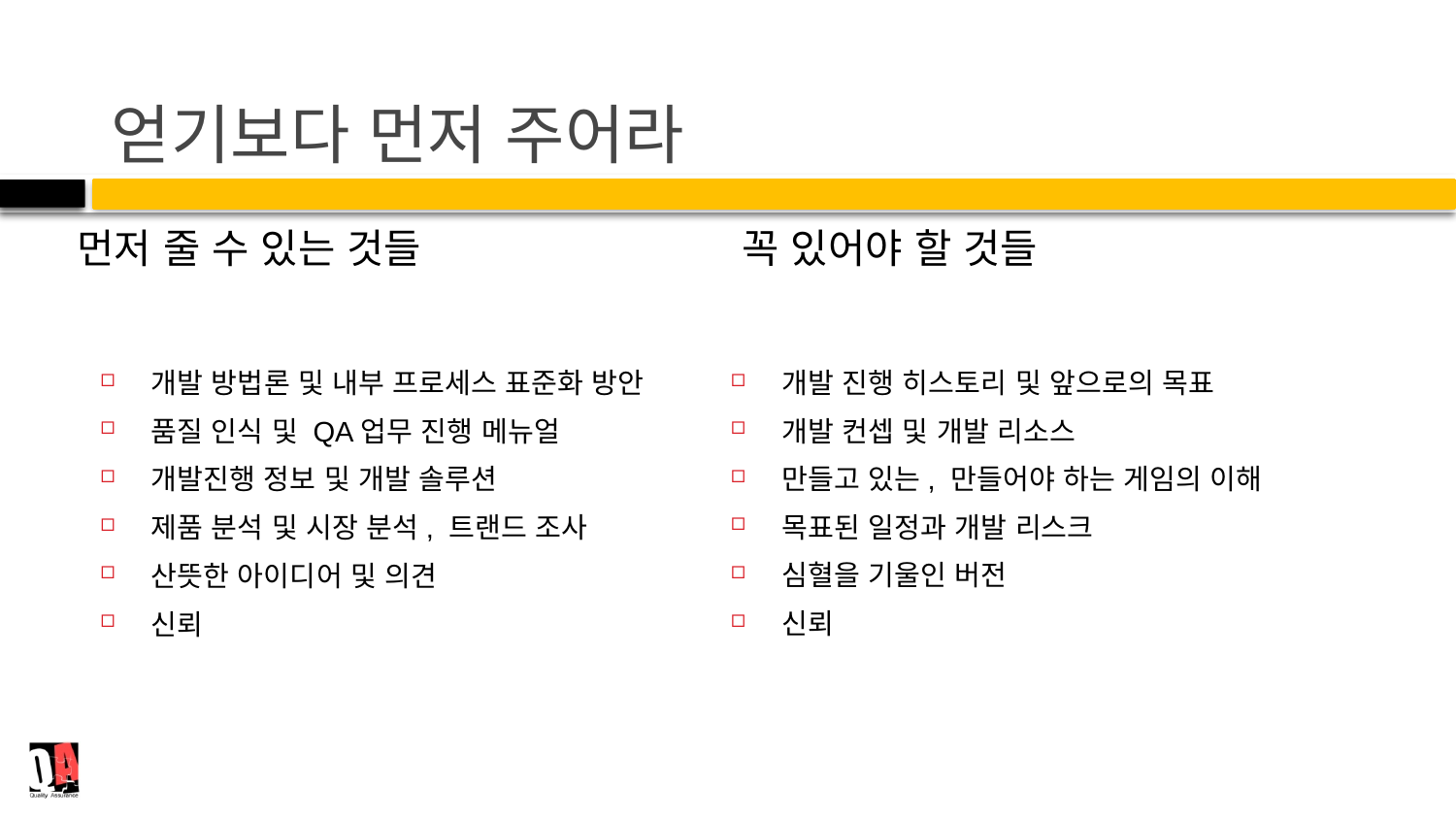

# 얻기보다 먼저 주어라
꼭 있어야 할 것들
먼저 줄 수 있는 것들
개발 방법론 및 내부 프로세스 표준화 방안
품질 인식 및 QA업무 진행 메뉴얼
개발진행 정보 및 개발 솔루션
제품 분석 및 시장 분석, 트랜드 조사
산뜻한 아이디어 및 의견
신뢰
개발 진행 히스토리 및 앞으로의 목표
개발 컨셉 및 개발 리소스
만들고 있는, 만들어야 하는 게임의 이해
목표된 일정과 개발 리스크
심혈을 기울인 버전
신뢰